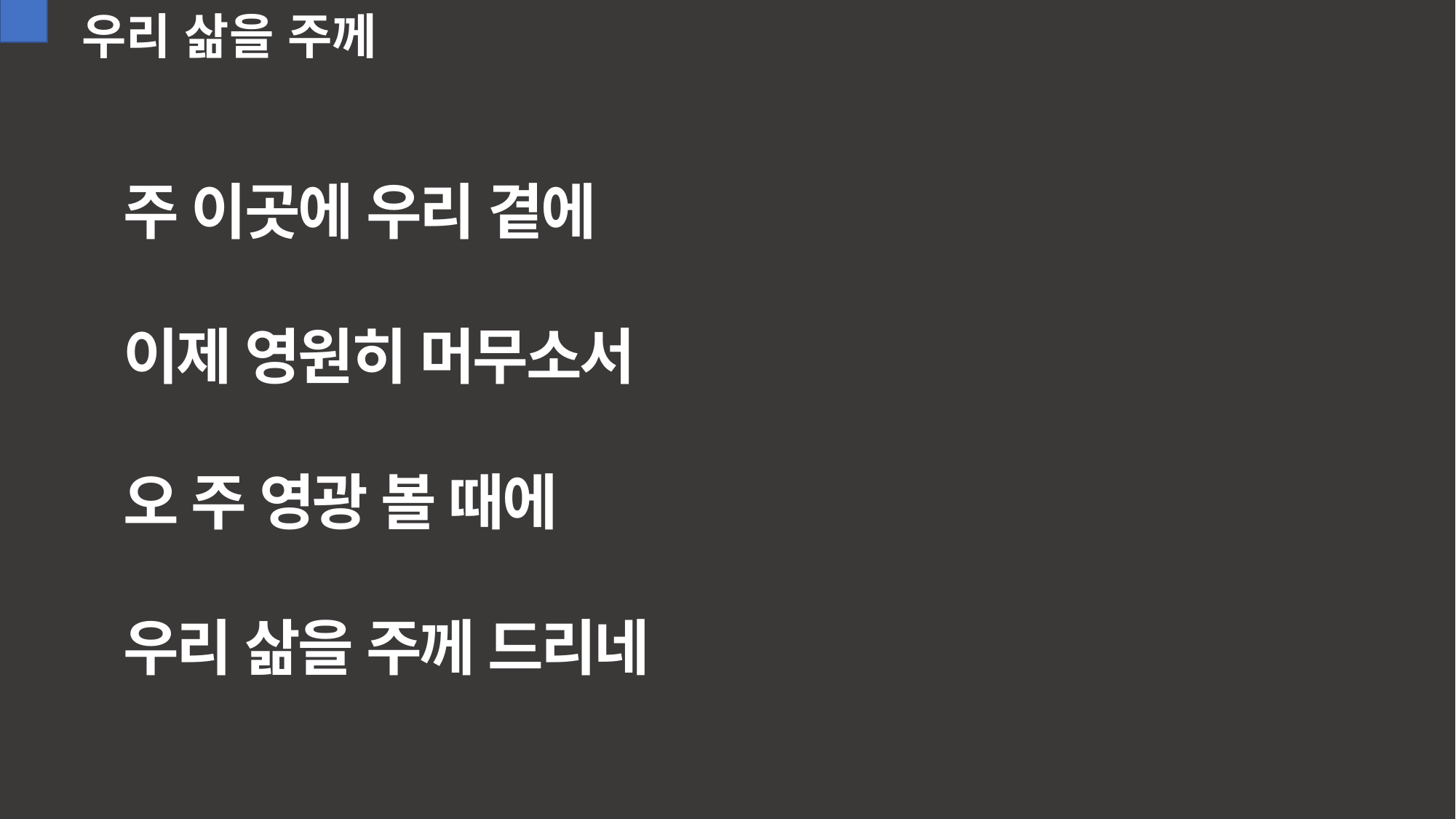

우리 삶을 주께

주 이곳에 우리 곁에
이제 영원히 머무소서
오 주 영광 볼 때에
우리 삶을 주께 드리네